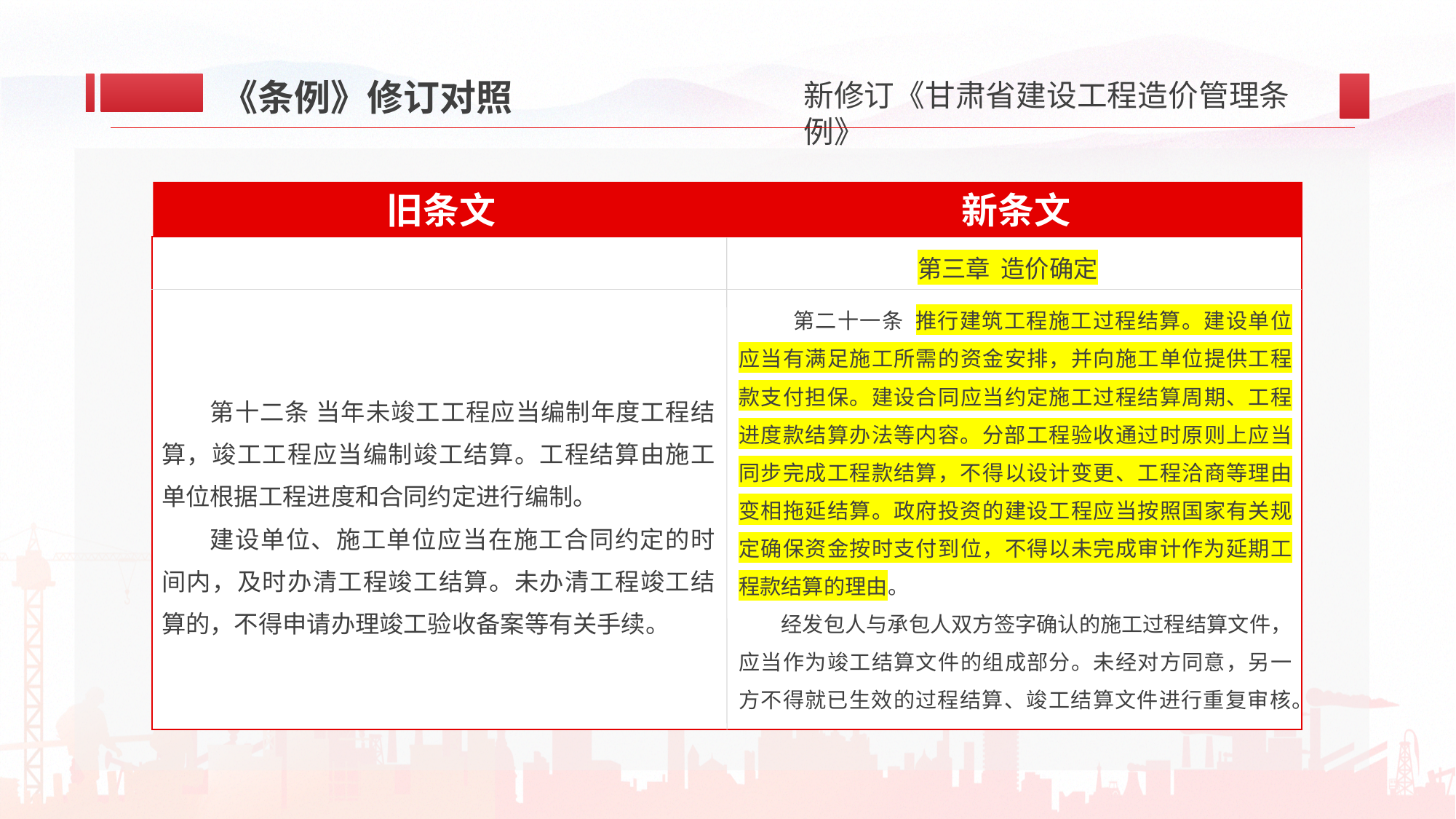

《条例》修订对照
新条文
旧条文

第二十一条  推行建筑工程施工过程结算。建设单位应当有满足施工所需的资金安排，并向施工单位提供工程款支付担保。建设合同应当约定施工过程结算周期、工程进度款结算办法等内容。分部工程验收通过时原则上应当同步完成工程款结算，不得以设计变更、工程洽商等理由变相拖延结算。政府投资的建设工程应当按照国家有关规定确保资金按时支付到位，不得以未完成审计作为延期工程款结算的理由。
经发包人与承包人双方签字确认的施工过程结算文件，应当作为竣工结算文件的组成部分。未经对方同意，另一方不得就已生效的过程结算、竣工结算文件进行重复审核。
第三章  造价确定

第十二条 当年未竣工工程应当编制年度工程结算，竣工工程应当编制竣工结算。工程结算由施工单位根据工程进度和合同约定进行编制。
建设单位、施工单位应当在施工合同约定的时间内，及时办清工程竣工结算。未办清工程竣工结算的，不得申请办理竣工验收备案等有关手续。